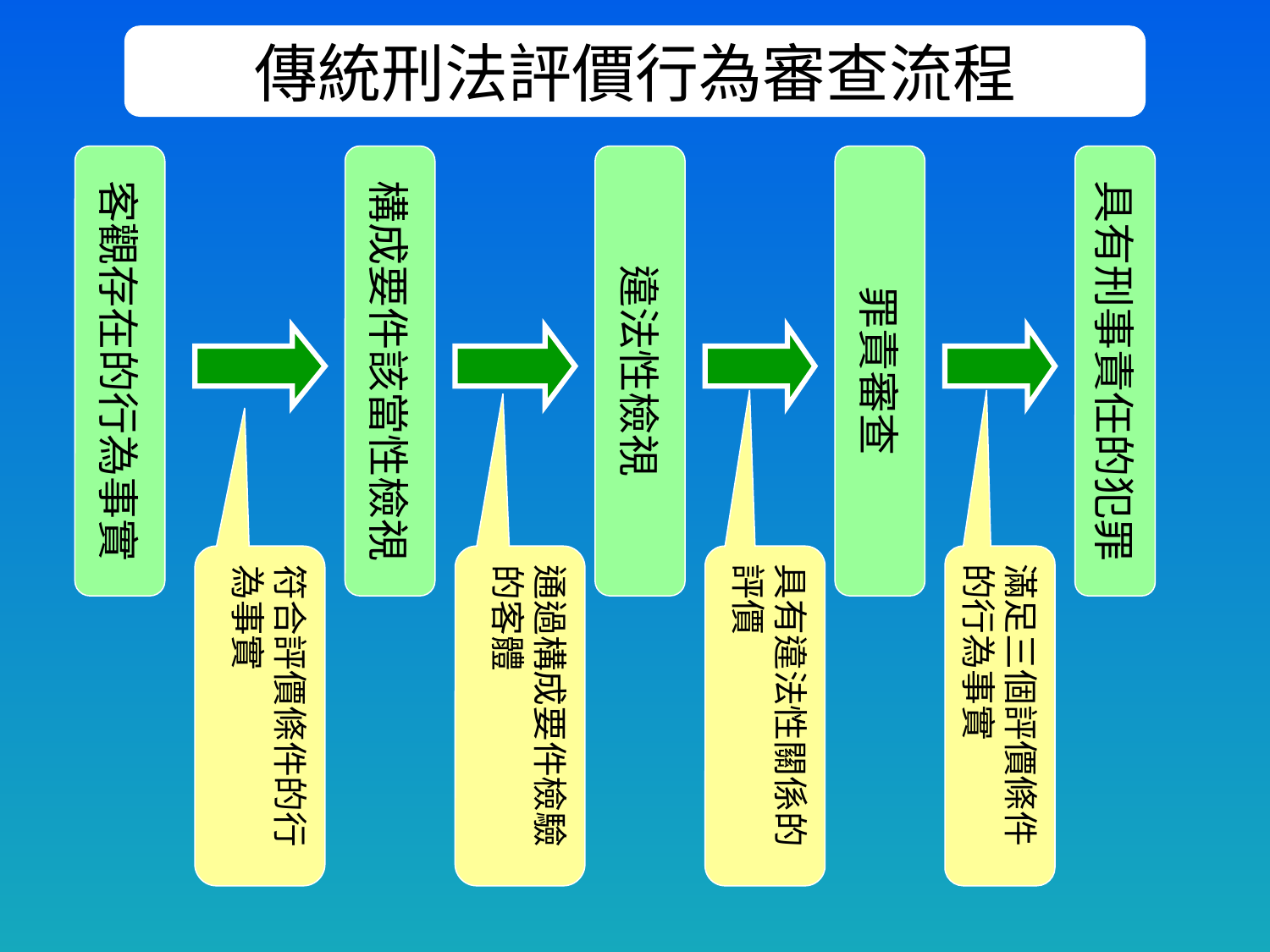

傳統刑法評價行為審查流程
客觀存在的行為事實
構成要件該當性檢視
違法性檢視
罪責審查
具有刑事責任的犯罪

符合評價條件的行為事實
通過構成要件檢驗的客體
具有違法性關係的評價
滿足三個評價條件的行為事實